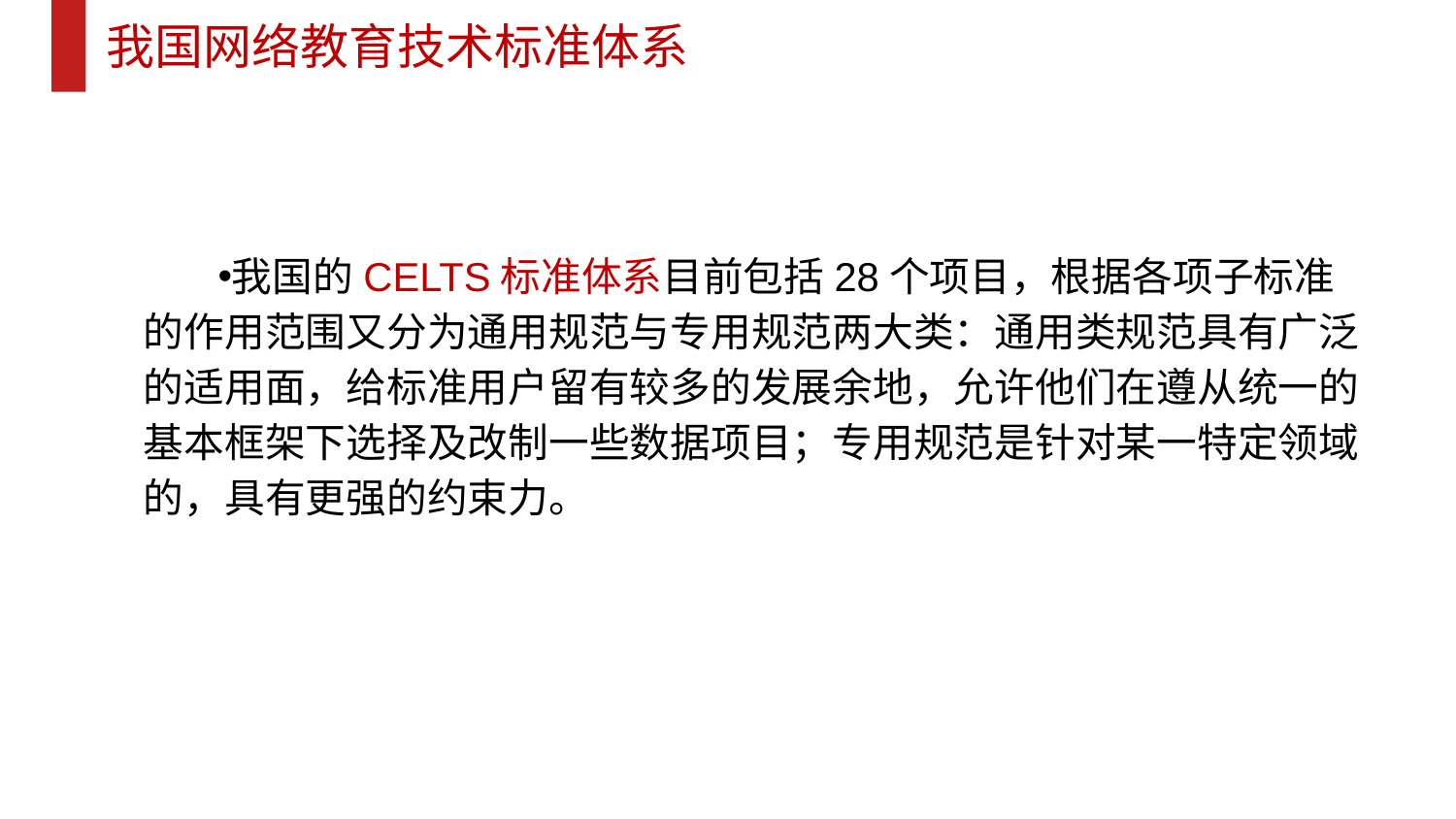

我国网络教育技术标准体系
我国的CELTS标准体系目前包括28个项目，根据各项子标准的作用范围又分为通用规范与专用规范两大类：通用类规范具有广泛的适用面，给标准用户留有较多的发展余地，允许他们在遵从统一的基本框架下选择及改制一些数据项目；专用规范是针对某一特定领域的，具有更强的约束力。